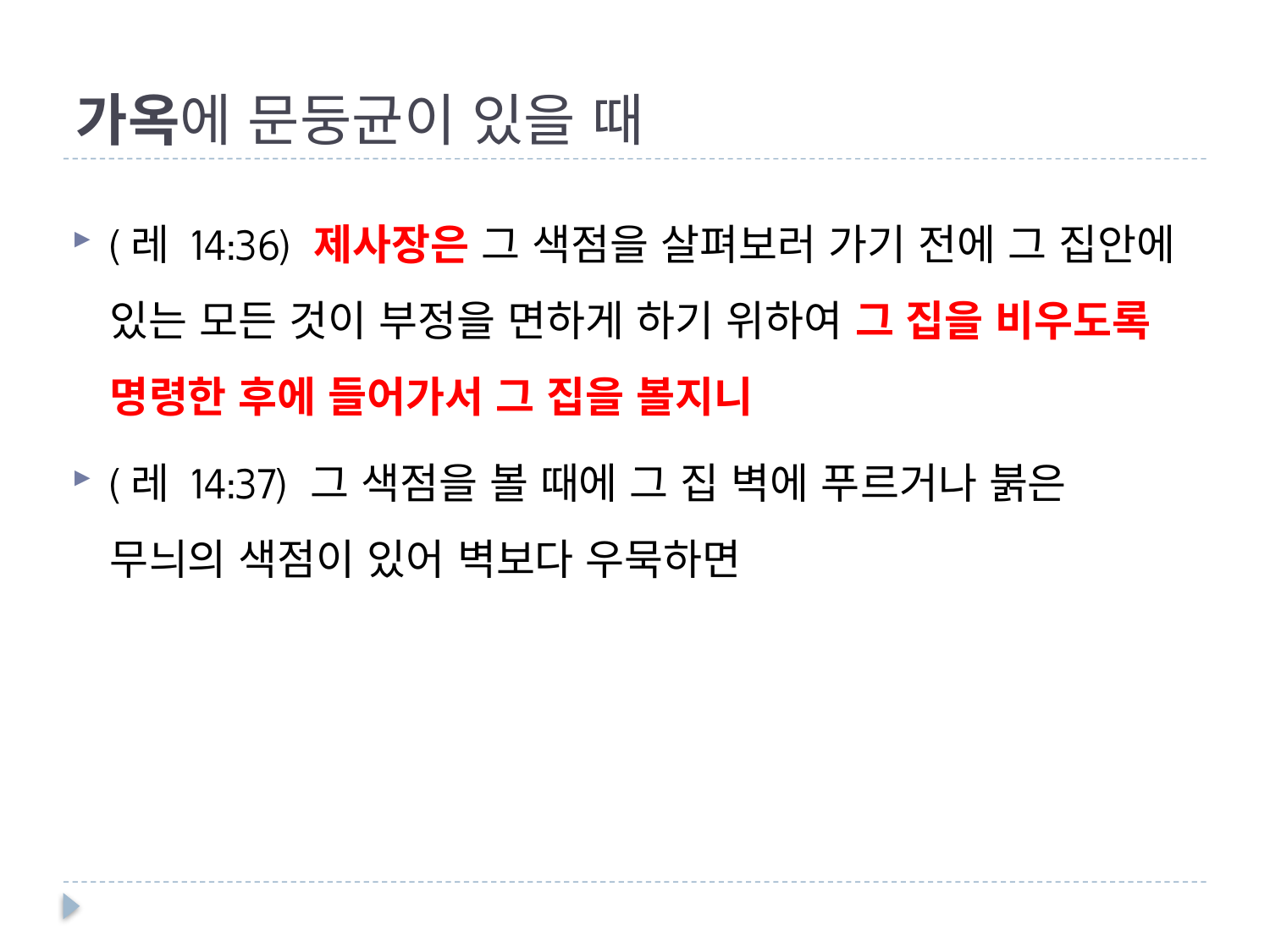

# 가옥에 문둥균이 있을 때
(레 14:36) 제사장은 그 색점을 살펴보러 가기 전에 그 집안에 있는 모든 것이 부정을 면하게 하기 위하여 그 집을 비우도록 명령한 후에 들어가서 그 집을 볼지니
(레 14:37) 그 색점을 볼 때에 그 집 벽에 푸르거나 붉은 무늬의 색점이 있어 벽보다 우묵하면